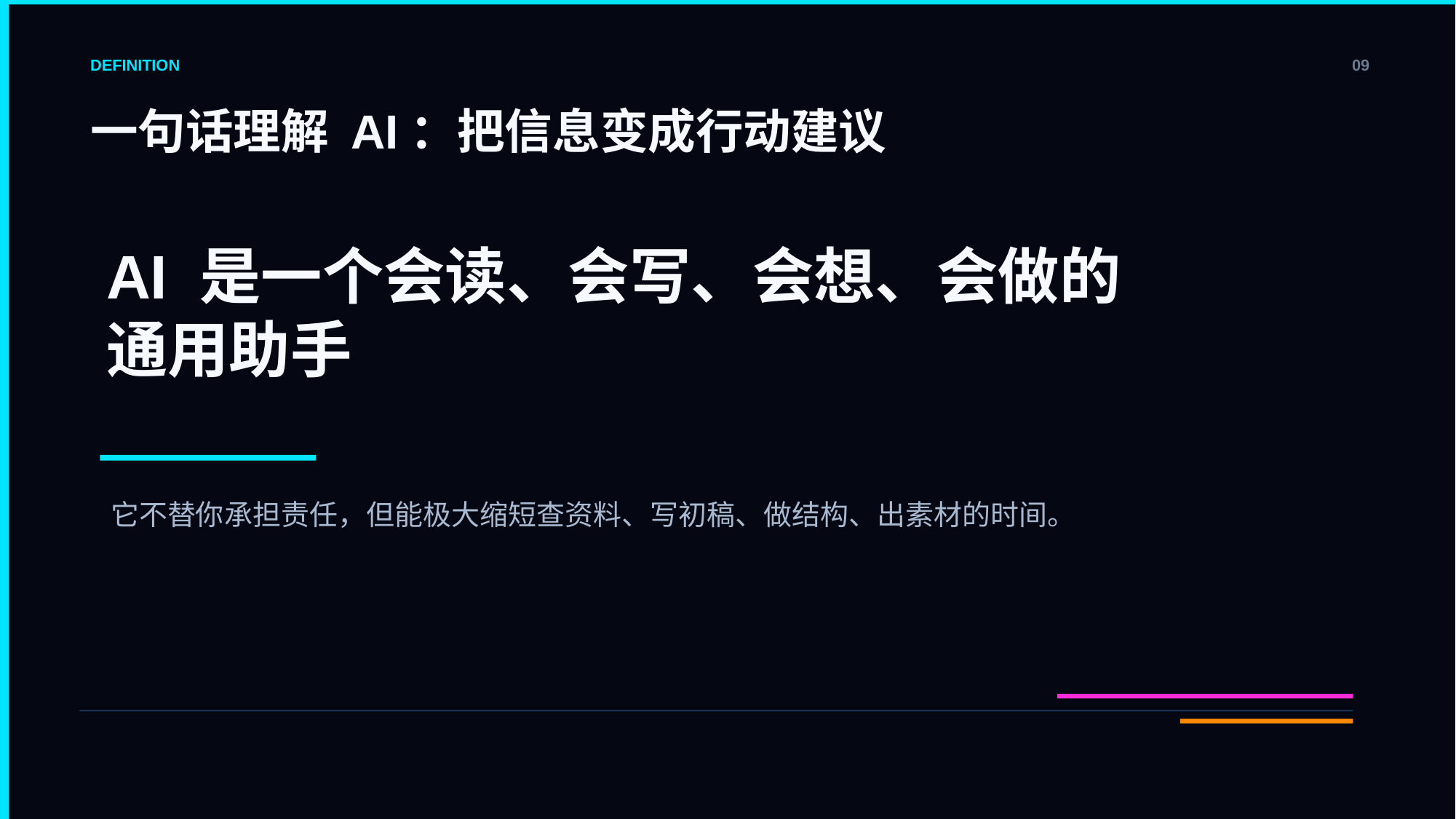

DEFINITION
09
一句话理解 AI：把信息变成行动建议
AI 是一个会读、会写、会想、会做的通用助手

它不替你承担责任，但能极大缩短查资料、写初稿、做结构、出素材的时间。